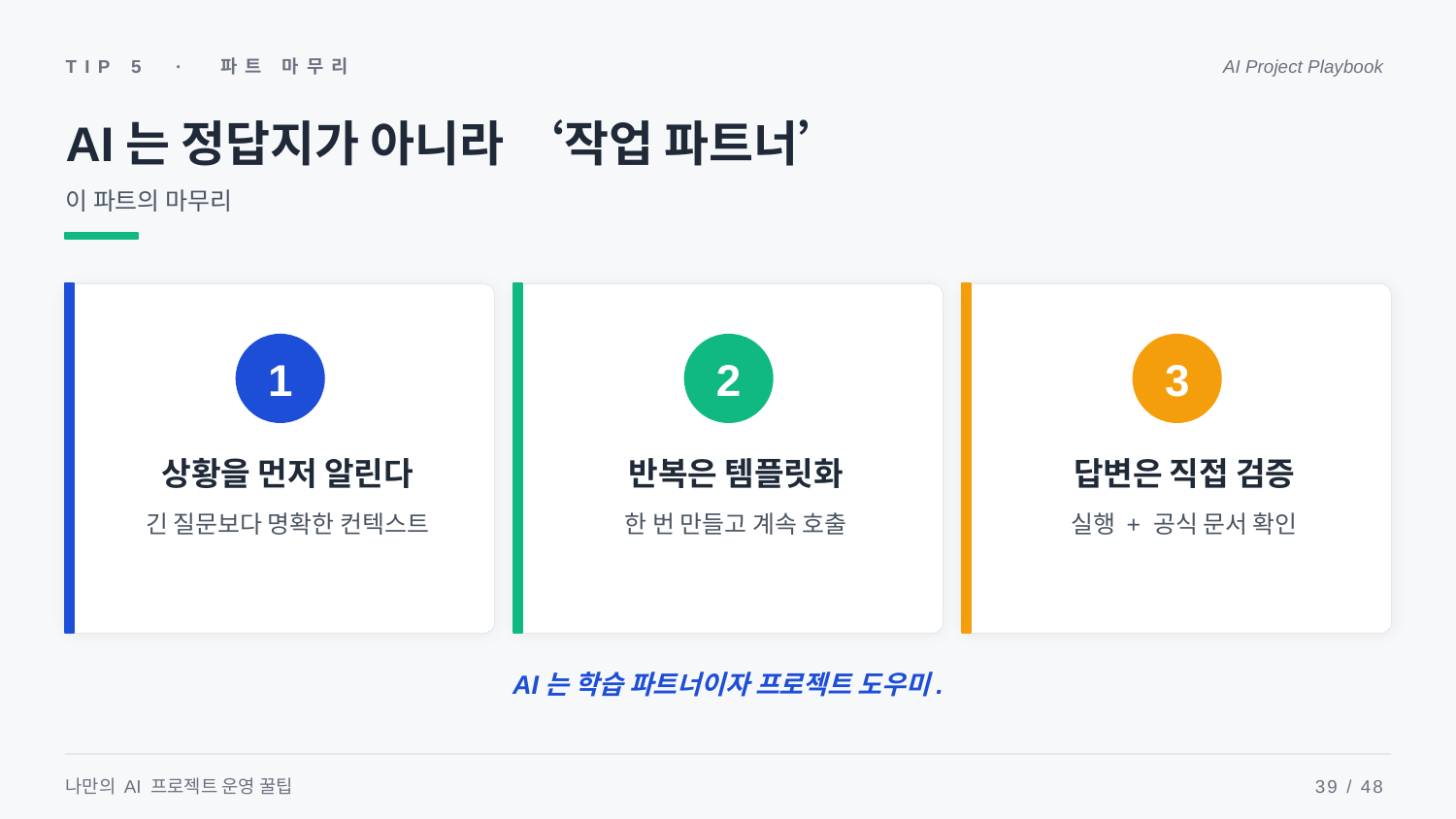

TIP 5  ·  파트 마무리
AI Project Playbook
AI는 정답지가 아니라 ‘작업 파트너’
이 파트의 마무리

1
2
3
상황을 먼저 알린다
반복은 템플릿화
답변은 직접 검증
긴 질문보다 명확한 컨텍스트
한 번 만들고 계속 호출
실행 + 공식 문서 확인
AI는 학습 파트너이자 프로젝트 도우미.

나만의 AI 프로젝트 운영 꿀팁
39 / 48